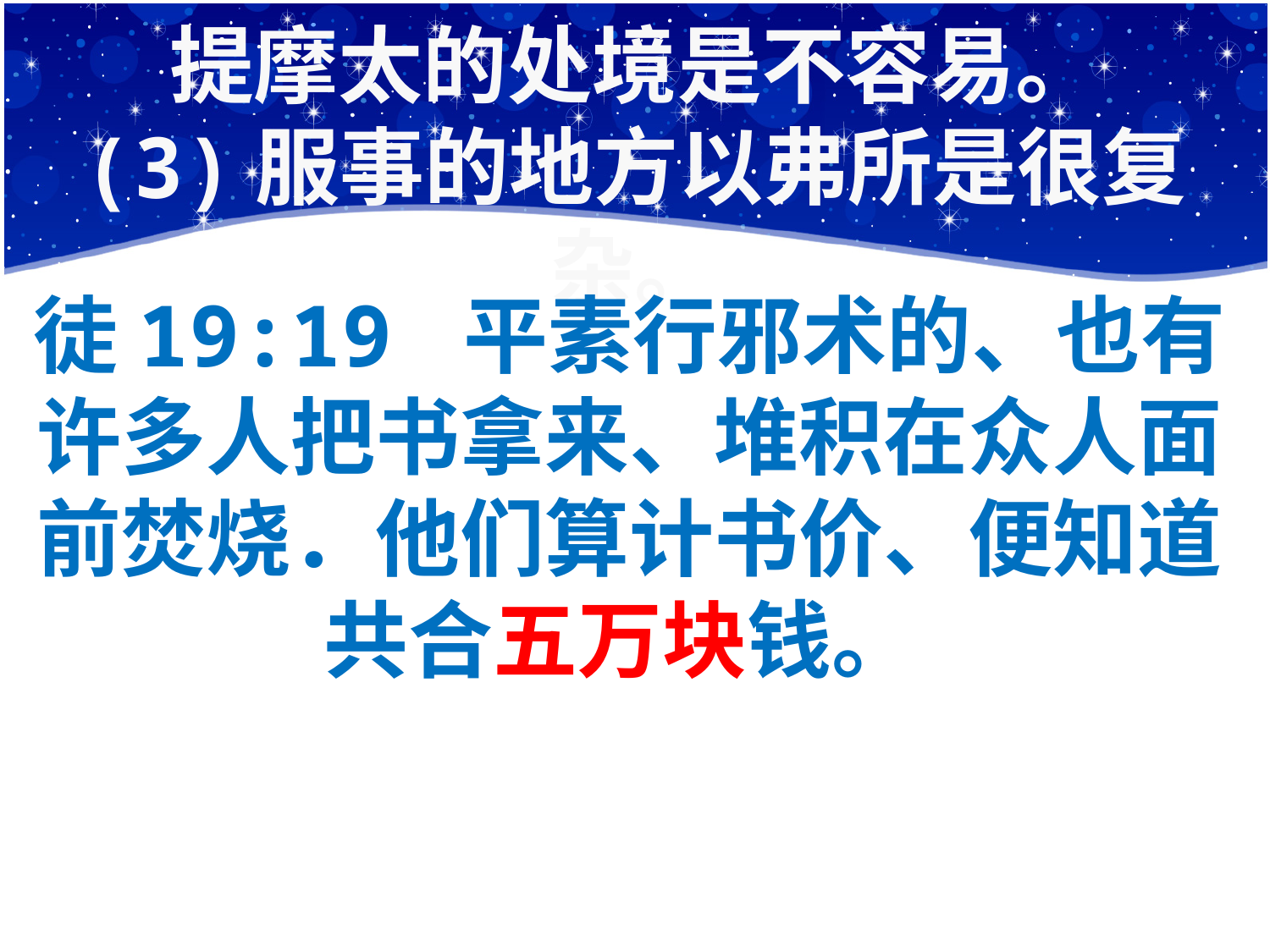

提摩太的处境是不容易。
(3)服事的地方以弗所是很复杂。
徒19:19 平素行邪术的、也有许多人把书拿来、堆积在众人面前焚烧．他们算计书价、便知道共合五万块钱。